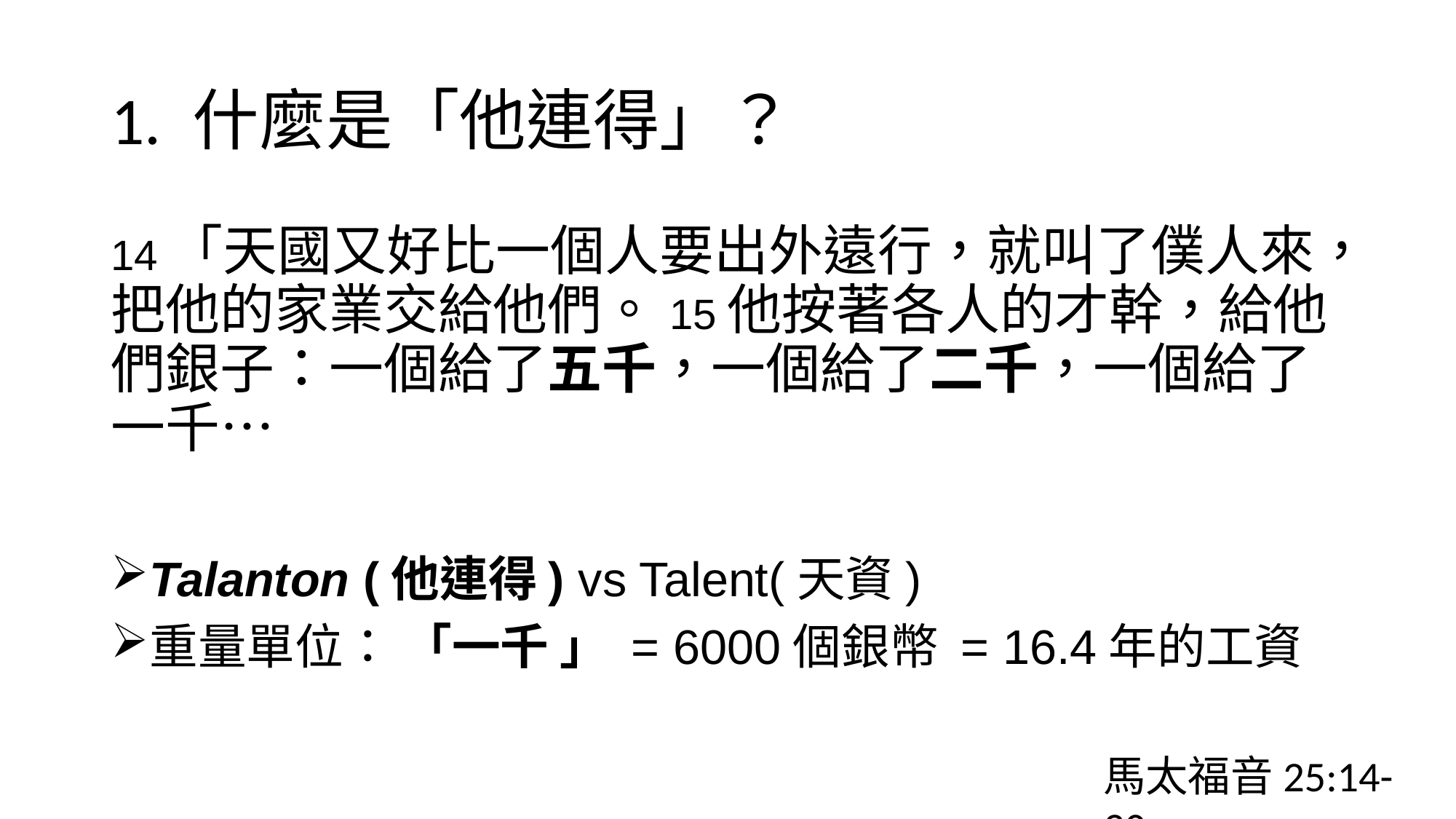

# 1. 什麼是「他連得」？
14「天國又好比一個人要出外遠行，就叫了僕人來，把他的家業交給他們。15他按著各人的才幹，給他們銀子：一個給了五千，一個給了二千，一個給了一千…

Talanton (他連得) vs Talent(天資)
重量單位： 「一千 」 = 6000個銀幣 = 16.4年的工資
馬太福音25:14-30